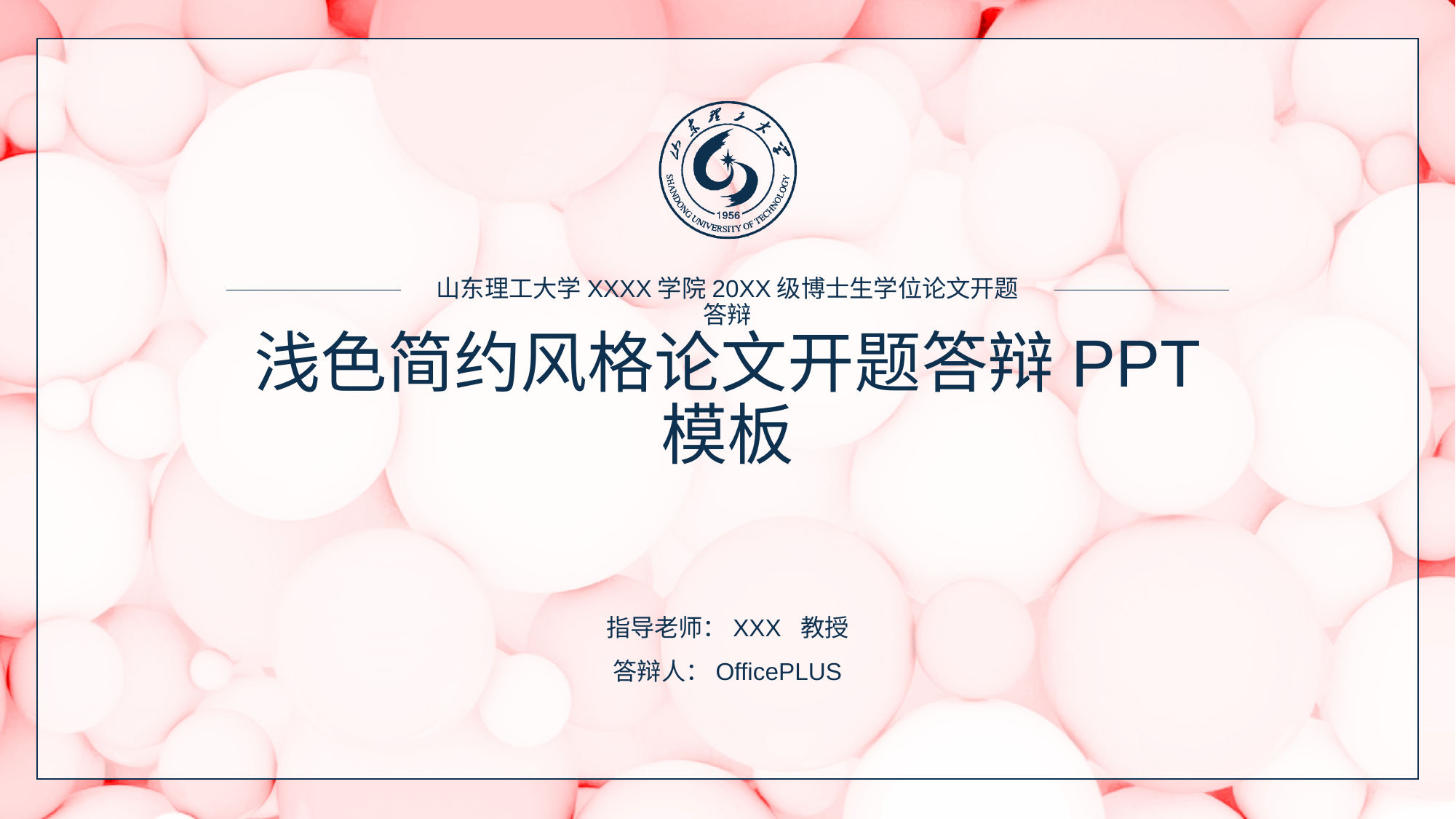

山东理工大学XXXX学院20XX级博士生学位论文开题答辩
浅色简约风格论文开题答辩PPT
模板
指导老师：XXX  教授
答辩人：OfficePLUS